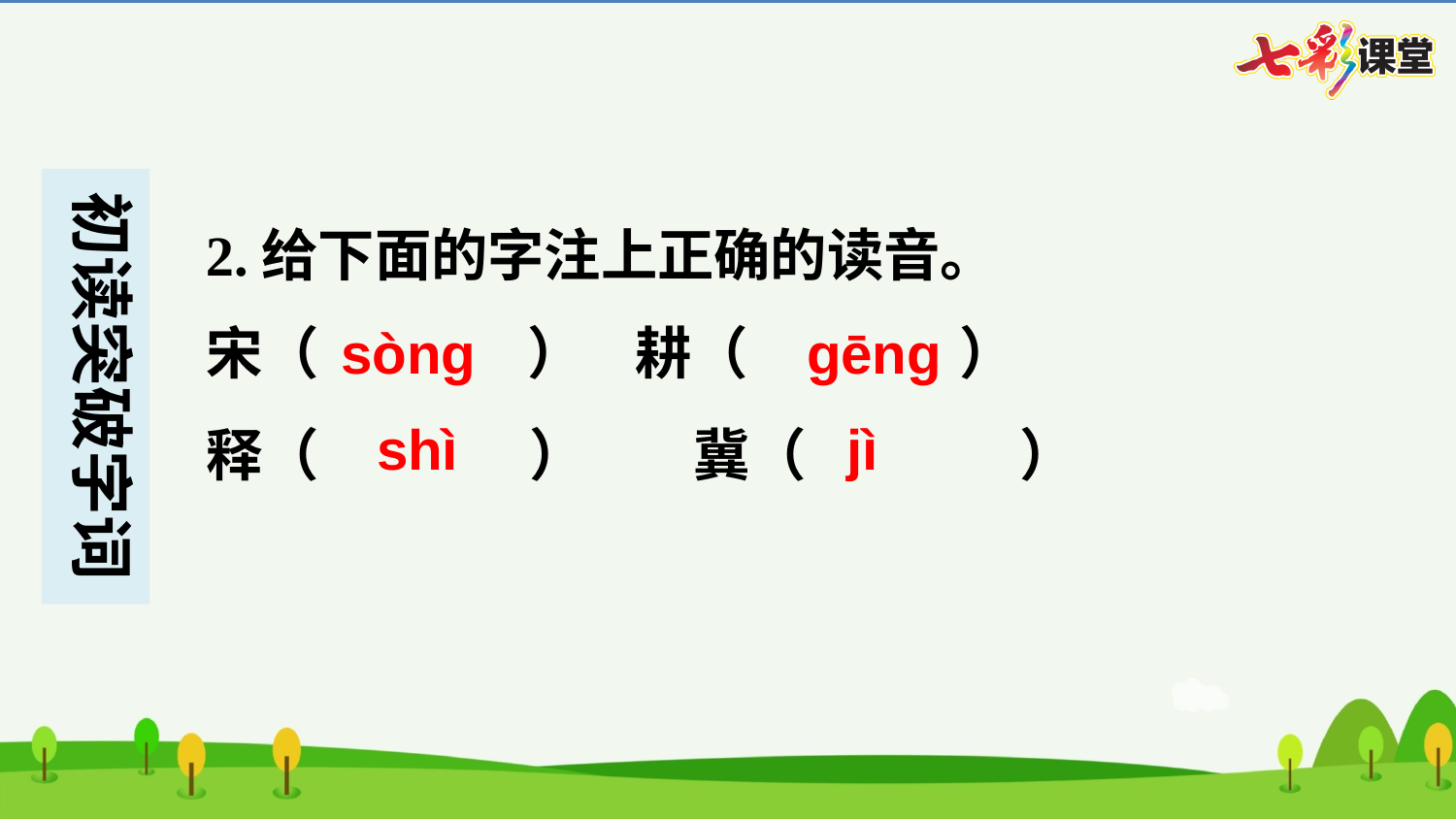

2.给下面的字注上正确的读音。
sòng
gēng
宋（　sòng ）    耕（　gēng ）
释（　shì　）　    冀（　jì　   ）
shì
jì